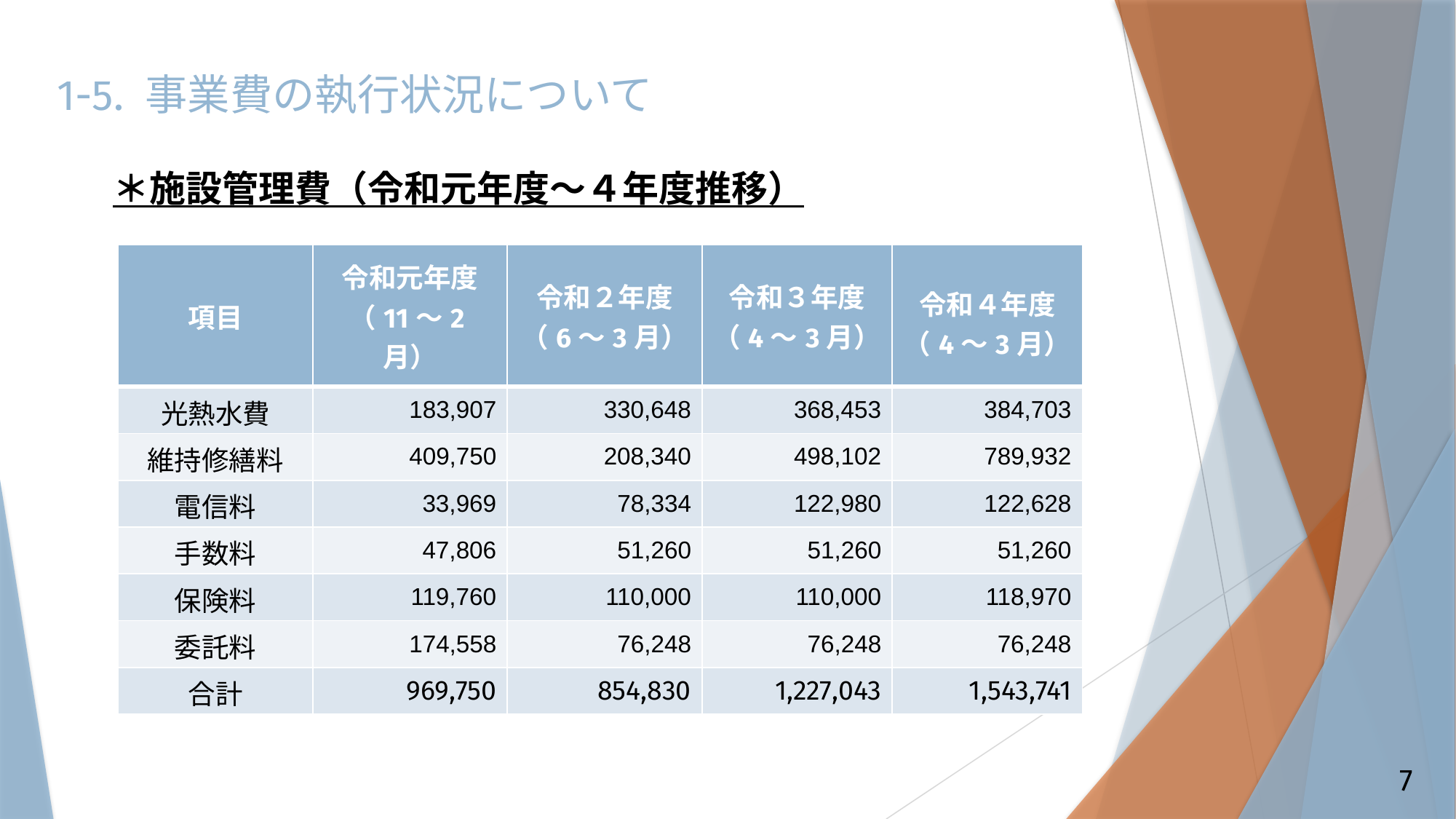

1-5. 事業費の執行状況について
＊施設管理費（令和元年度～４年度推移）

| 項目 | 令和元年度 （11～2月） | 令和２年度 （6～3月） | 令和３年度 （4～3月） | 令和４年度 （4～3月） |
| --- | --- | --- | --- | --- |
| 光熱水費 | 183,907 | 330,648 | 368,453 | 384,703 |
| 維持修繕料 | 409,750 | 208,340 | 498,102 | 789,932 |
| 電信料 | 33,969 | 78,334 | 122,980 | 122,628 |
| 手数料 | 47,806 | 51,260 | 51,260 | 51,260 |
| 保険料 | 119,760 | 110,000 | 110,000 | 118,970 |
| 委託料 | 174,558 | 76,248 | 76,248 | 76,248 |
| 合計 | 969,750 | 854,830 | 1,227,043 | 1,543,741 |
7